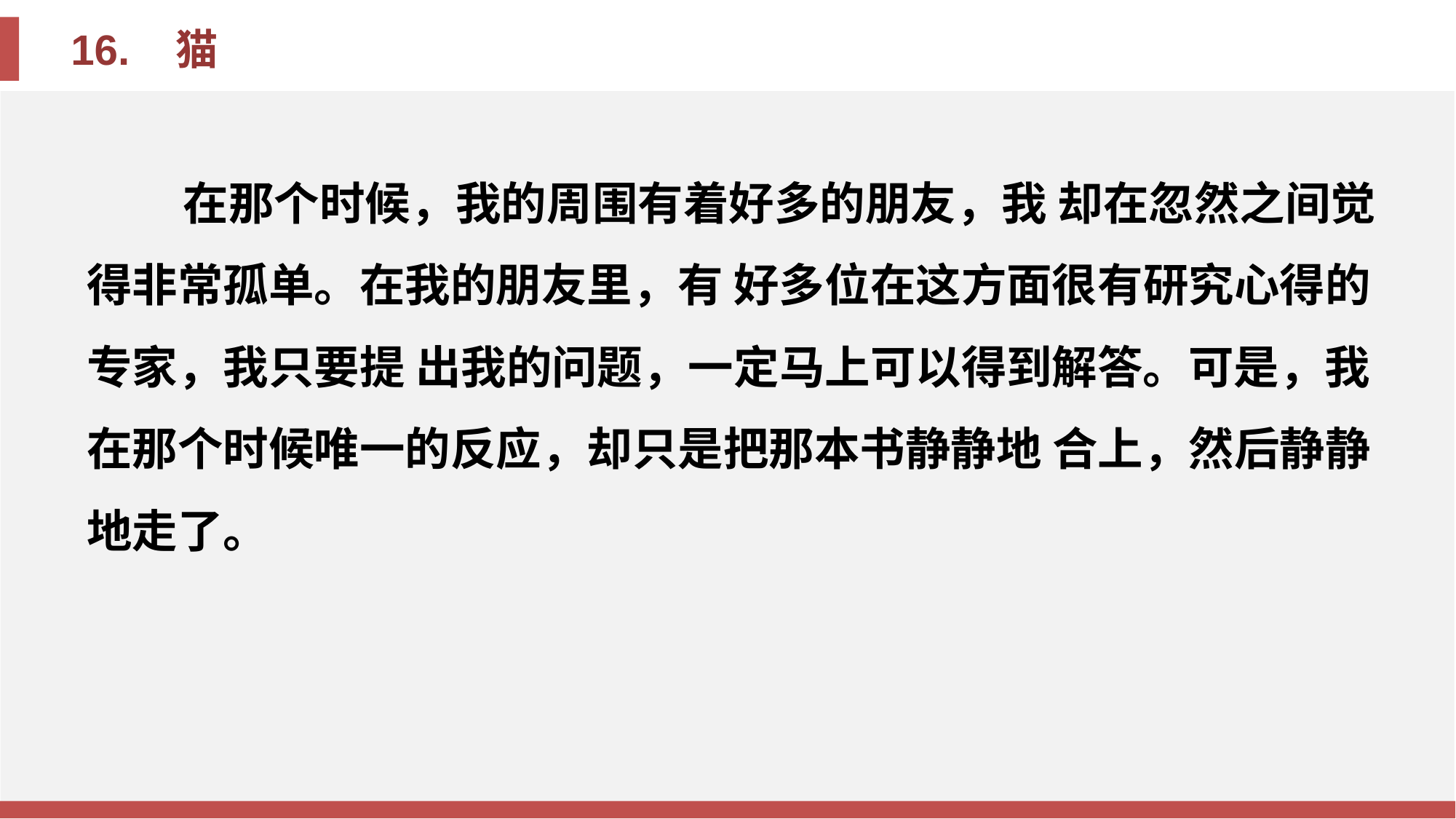

在那个时候，我的周围有着好多的朋友，我 却在忽然之间觉得非常孤单。在我的朋友里，有 好多位在这方面很有研究心得的专家，我只要提 出我的问题，一定马上可以得到解答。可是，我 在那个时候唯一的反应，却只是把那本书静静地 合上，然后静静地走了。